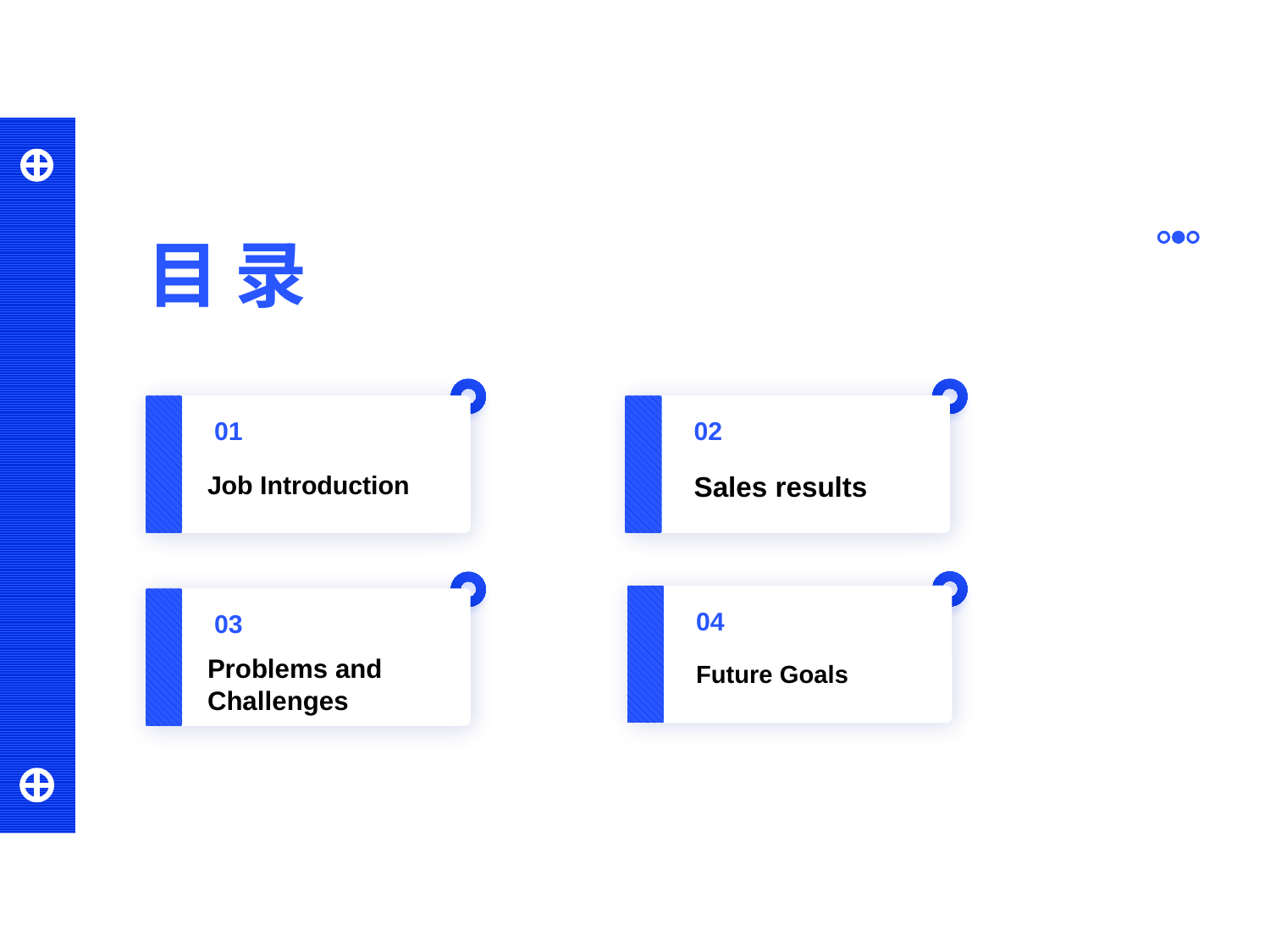

目 录

01
02
Job Introduction
Sales results

04
03
Problems and Challenges
Future Goals